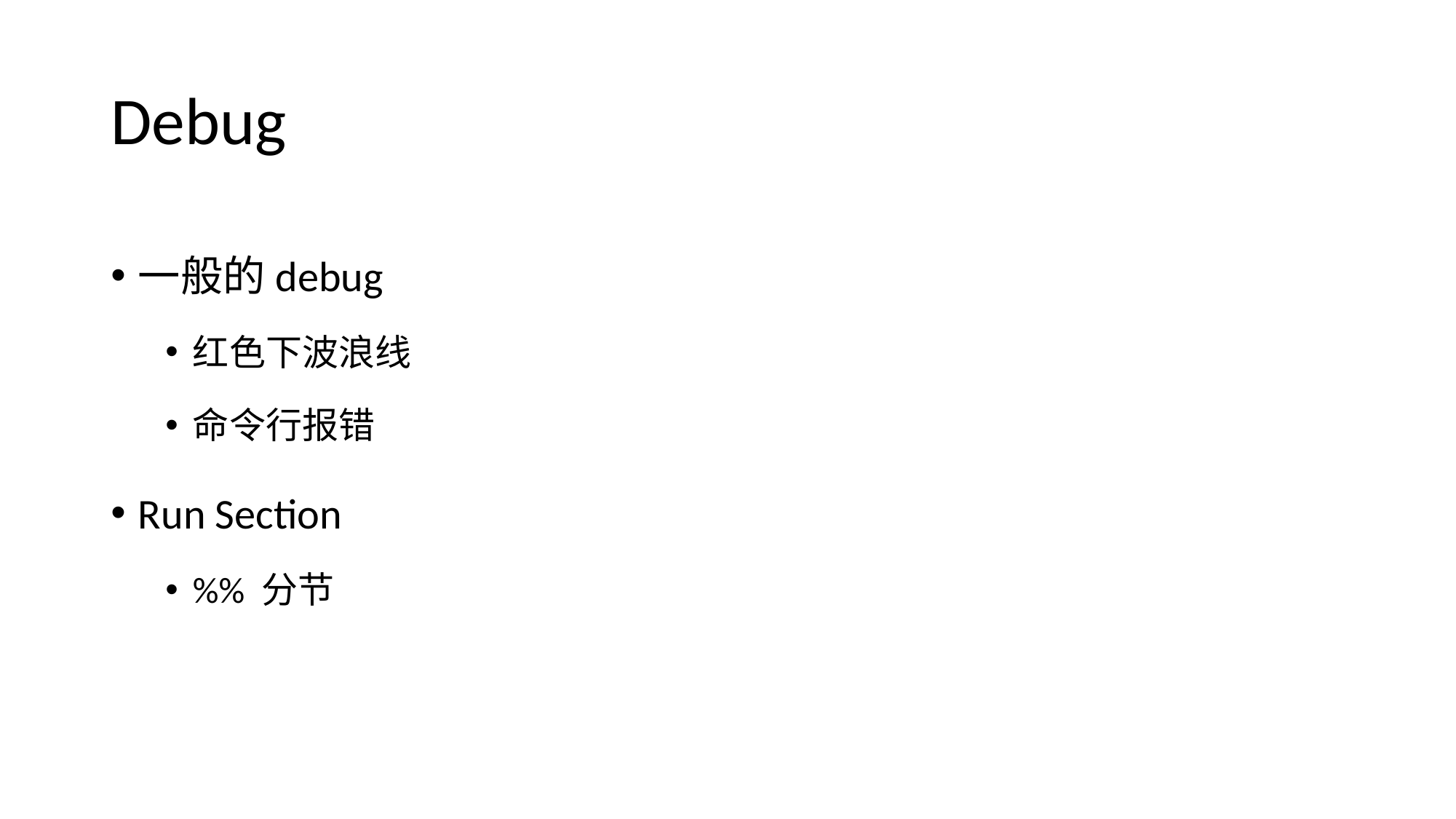

# Debug
一般的debug
红色下波浪线
命令行报错
Run Section
%% 分节